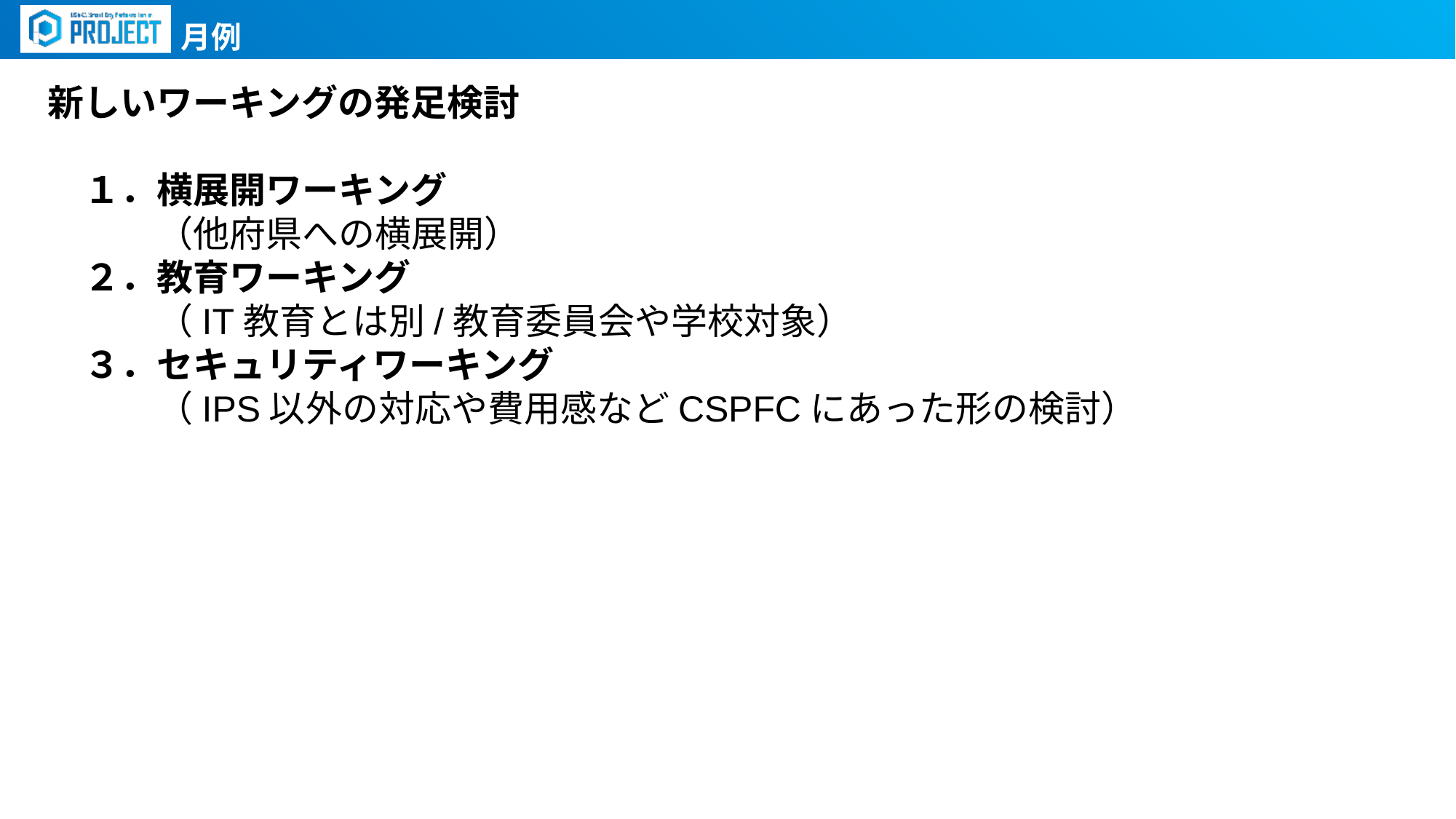

月例
新しいワーキングの発足検討

　１．横展開ワーキング
　　　（他府県への横展開）
　２．教育ワーキング
　　　（IT教育とは別/教育委員会や学校対象）
　３．セキュリティワーキング
　　　（IPS以外の対応や費用感などCSPFCにあった形の検討）